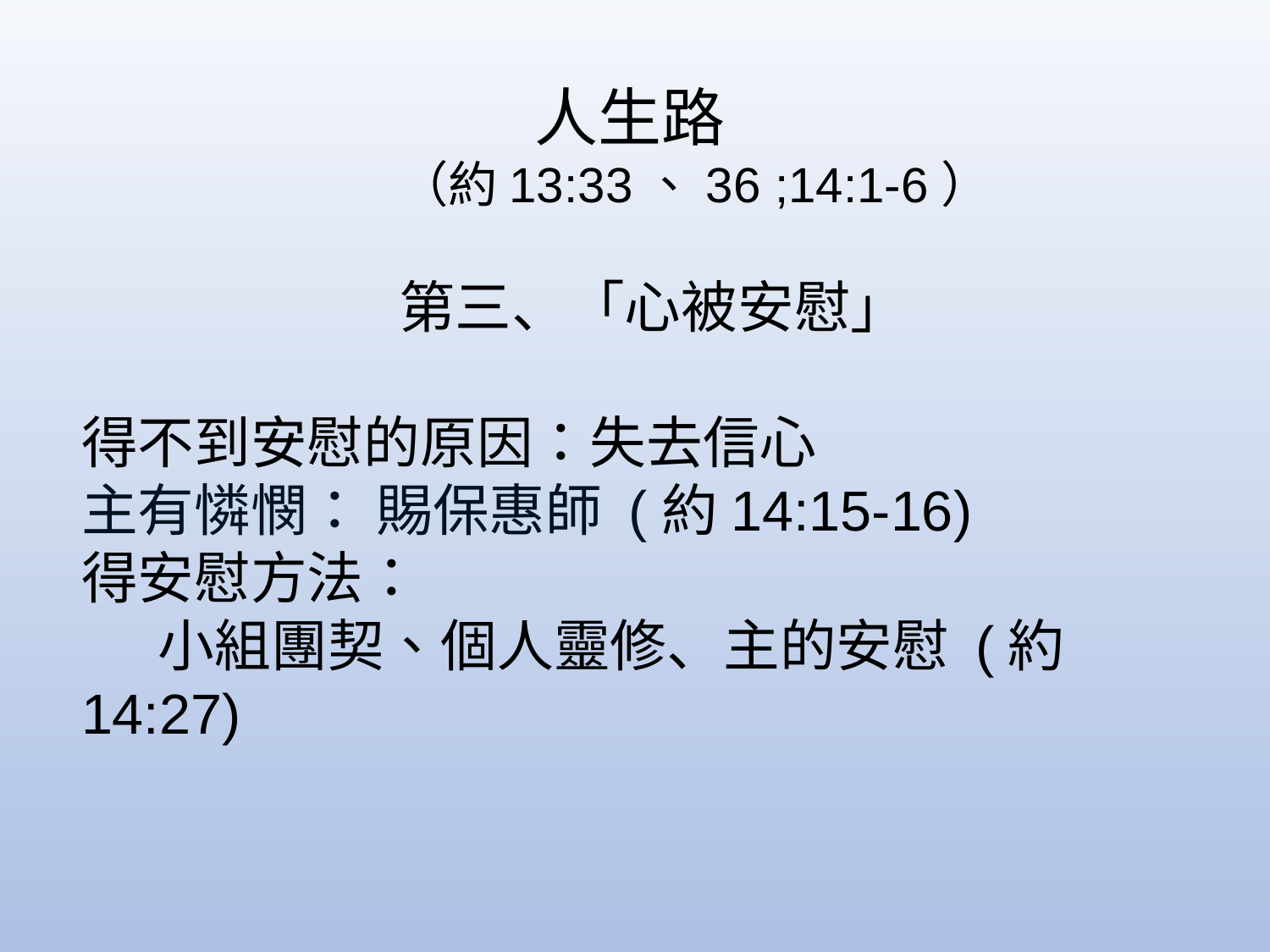

人生路
（約13:33、36 ;14:1-6）

第三、「心被安慰」

得不到安慰的原因：失去信心
主有憐憫： 賜保惠師 (約14:15-16)
得安慰方法：
     小組團契、個人靈修、主的安慰 (約14:27)